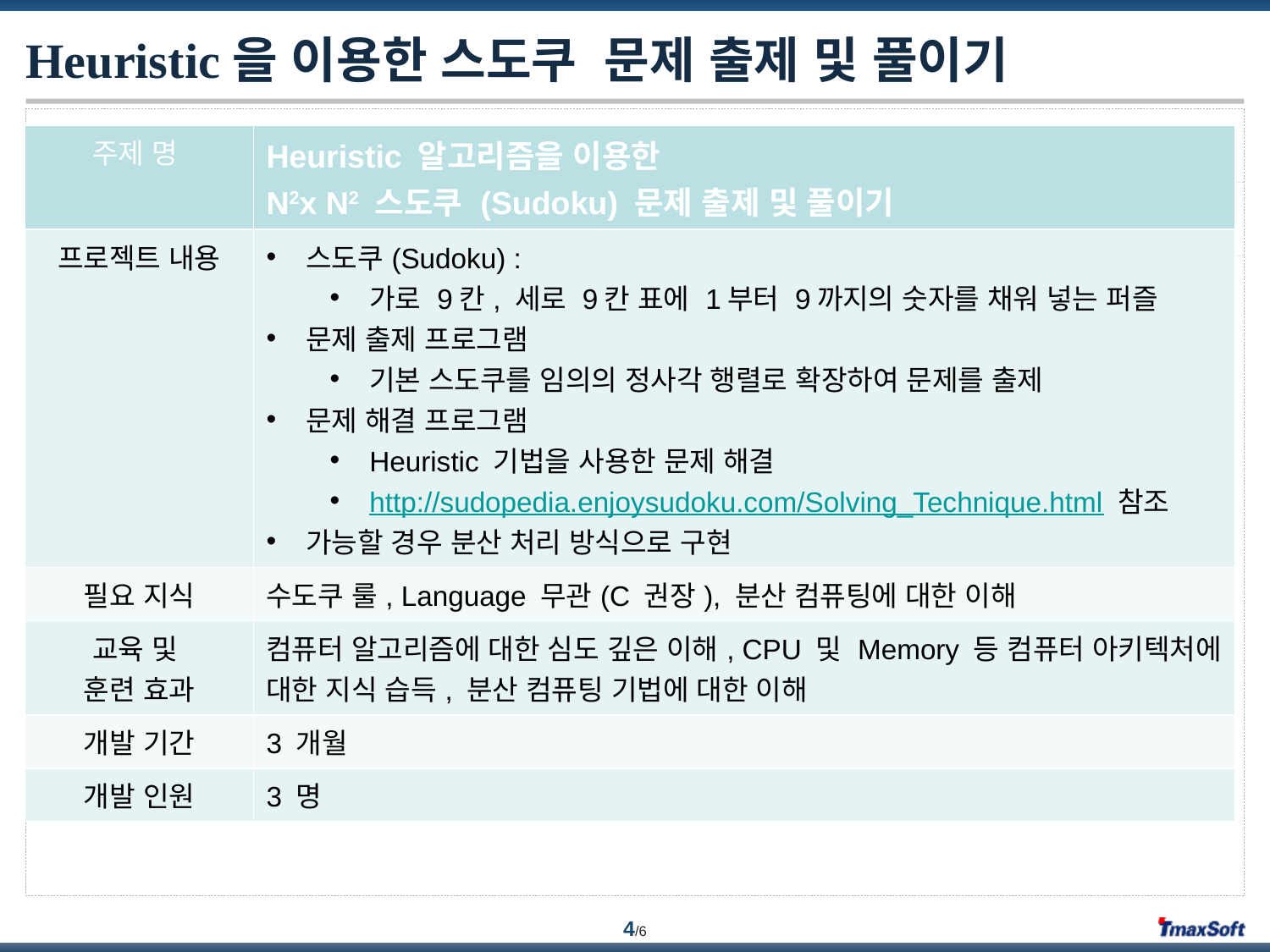

# Heuristic을 이용한 스도쿠  문제 출제 및 풀이기
| 주제 명 | Heuristic 알고리즘을 이용한 N2x N2 스도쿠 (Sudoku) 문제 출제 및 풀이기 |
| --- | --- |
| 프로젝트 내용 | 스도쿠(Sudoku) : 가로 9칸, 세로 9칸 표에 1부터 9까지의 숫자를 채워 넣는 퍼즐 문제 출제 프로그램 기본 스도쿠를 임의의 정사각 행렬로 확장하여 문제를 출제 문제 해결 프로그램 Heuristic 기법을 사용한 문제 해결 http://sudopedia.enjoysudoku.com/Solving\_Technique.html 참조 가능할 경우 분산 처리 방식으로 구현 |
| 필요 지식 | 수도쿠 룰, Language 무관(C 권장), 분산 컴퓨팅에 대한 이해 |
| 교육 및 훈련 효과 | 컴퓨터 알고리즘에 대한 심도 깊은 이해, CPU 및 Memory 등 컴퓨터 아키텍처에 대한 지식 습득, 분산 컴퓨팅 기법에 대한 이해 |
| 개발 기간 | 3 개월 |
| 개발 인원 | 3 명 |